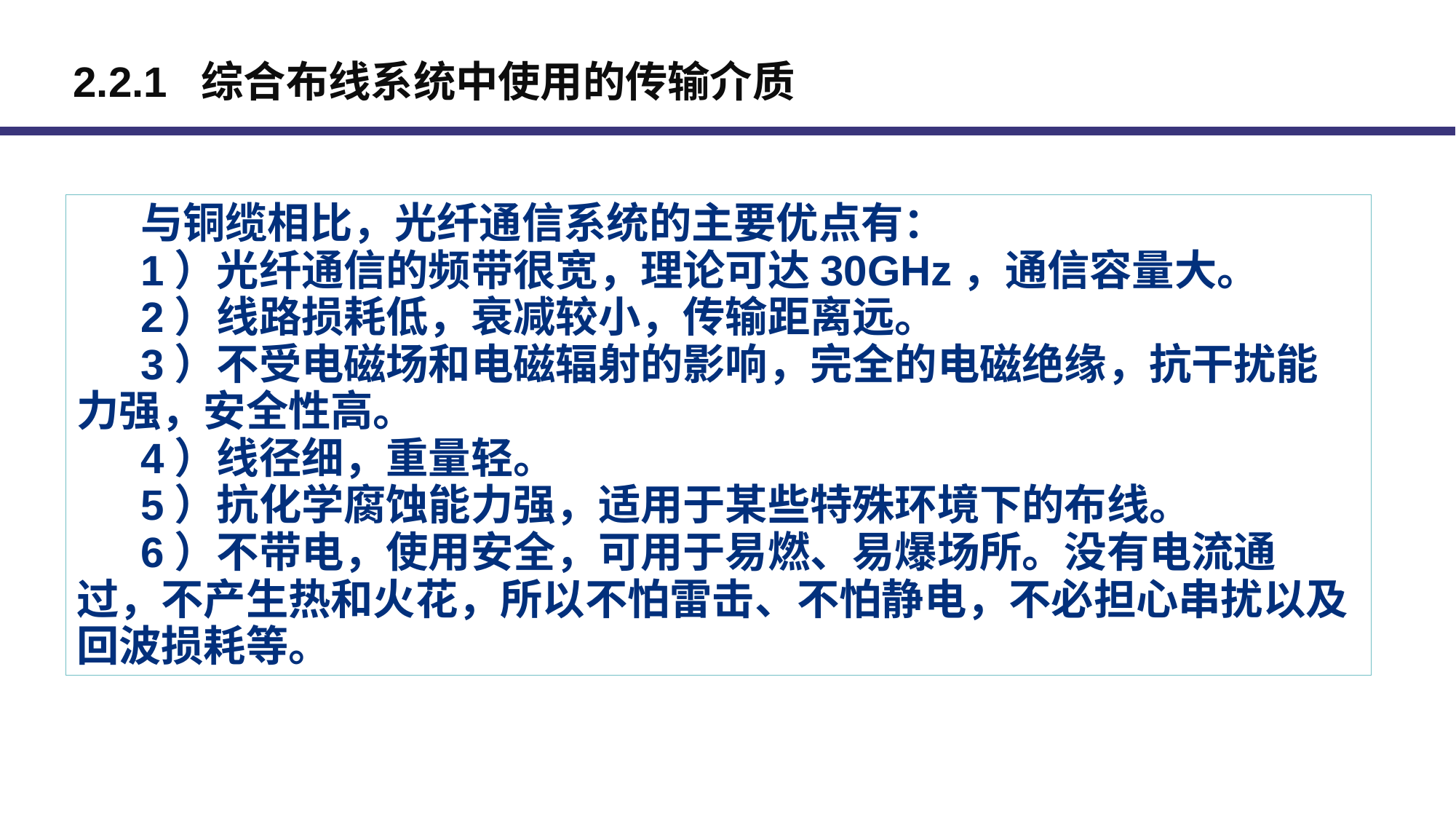

# 2.2.1  综合布线系统中使用的传输介质
与铜缆相比，光纤通信系统的主要优点有：
1）光纤通信的频带很宽，理论可达30GHz，通信容量大。
2）线路损耗低，衰减较小，传输距离远。
3）不受电磁场和电磁辐射的影响，完全的电磁绝缘，抗干扰能力强，安全性高。
4）线径细，重量轻。
5）抗化学腐蚀能力强，适用于某些特殊环境下的布线。
6）不带电，使用安全，可用于易燃、易爆场所。没有电流通过，不产生热和火花，所以不怕雷击、不怕静电，不必担心串扰以及回波损耗等。